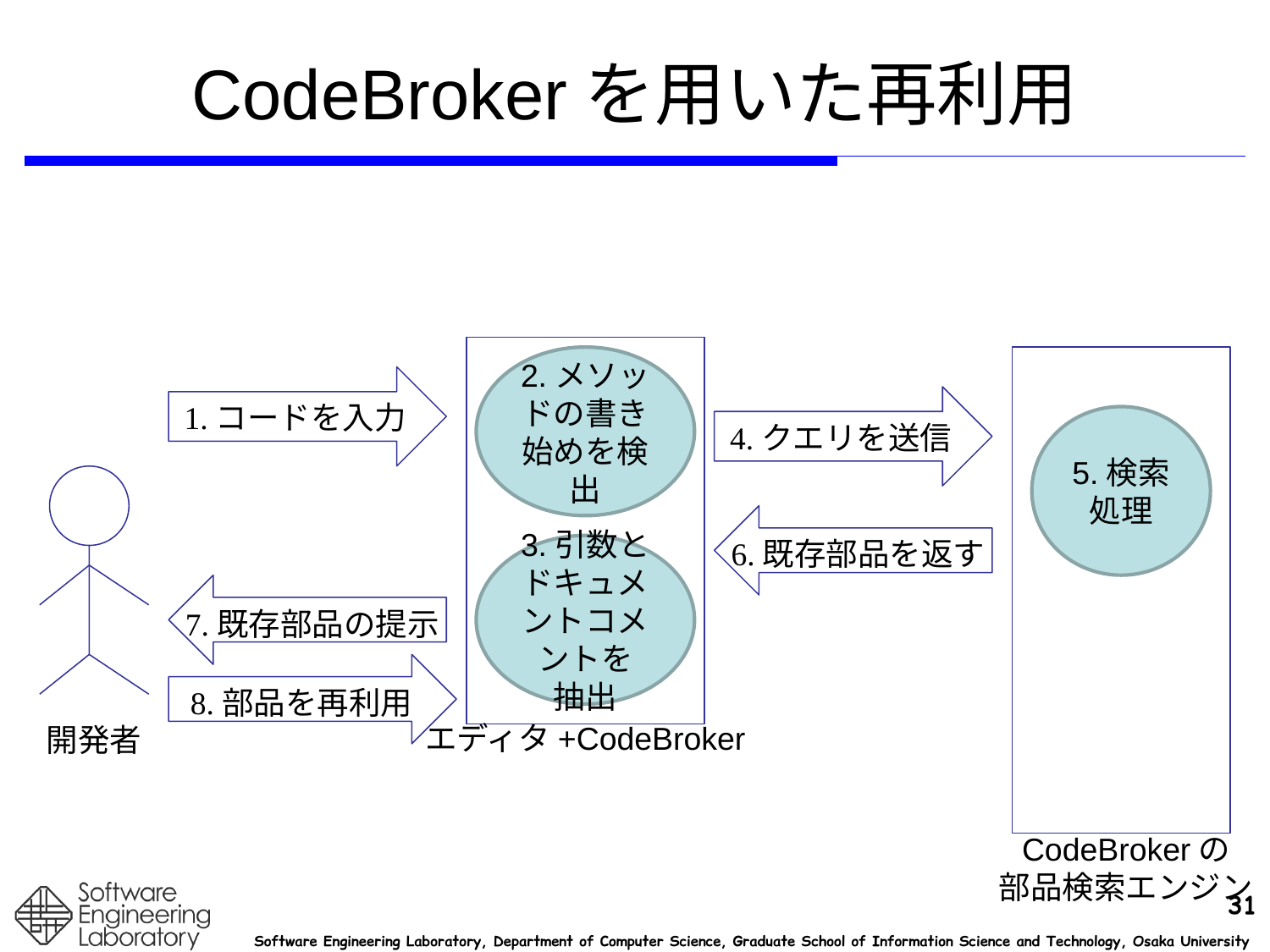

# CodeBrokerを用いた再利用

2.メソッドの書き始めを検出

1.コードを入力
4.クエリを送信
5.検索
処理

6.既存部品を返す
3.引数と
ドキュメントコメントを
抽出
7.既存部品の提示
8.部品を再利用
エディタ+CodeBroker
開発者
CodeBrokerの
部品検索エンジン